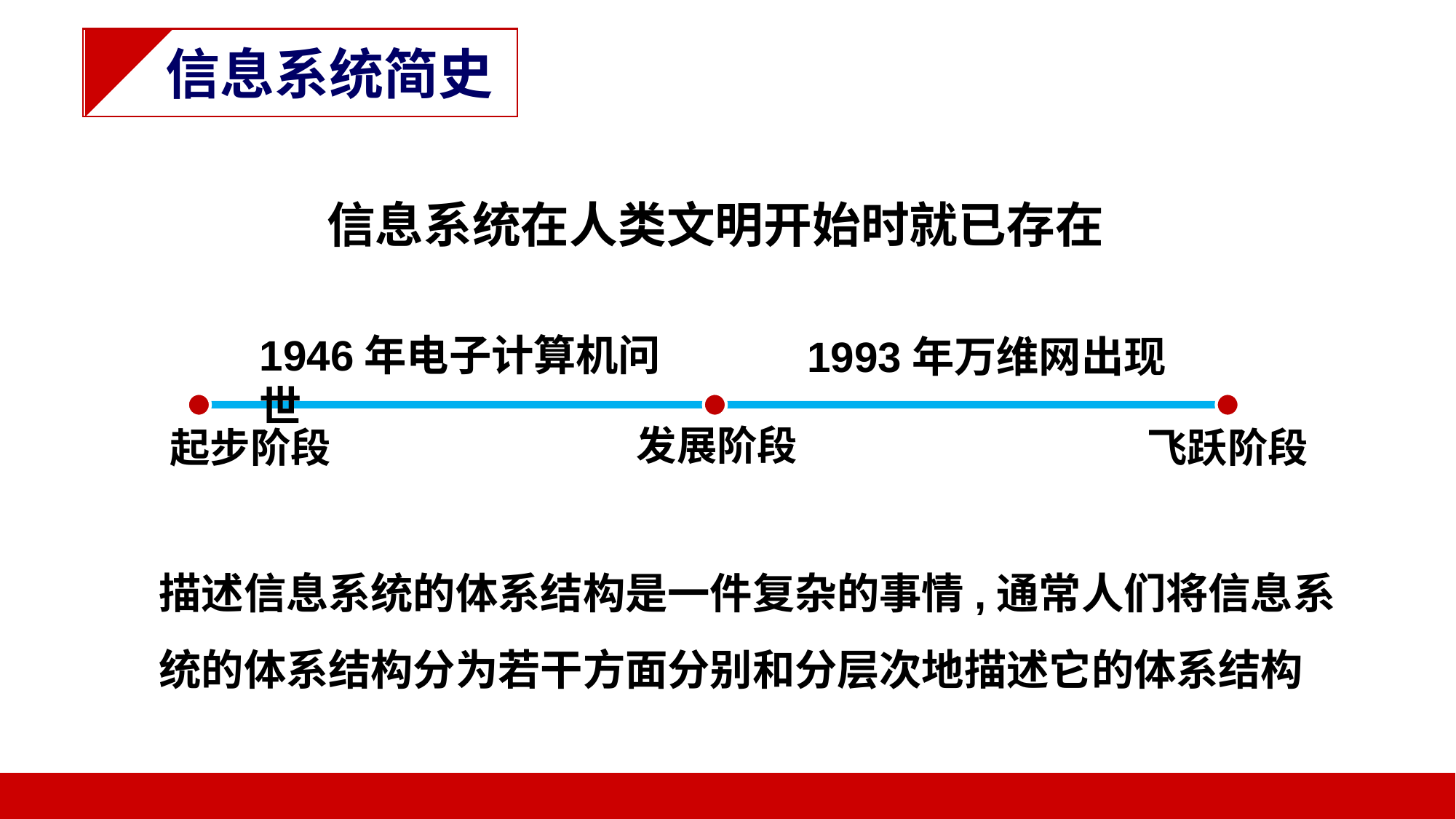

信息系统简史
信息系统在人类文明开始时就已存在
1946年电子计算机问世
1993年万维网出现

发展阶段
起步阶段
飞跃阶段
描述信息系统的体系结构是一件复杂的事情,通常人们将信息系统的体系结构分为若干方面分别和分层次地描述它的体系结构